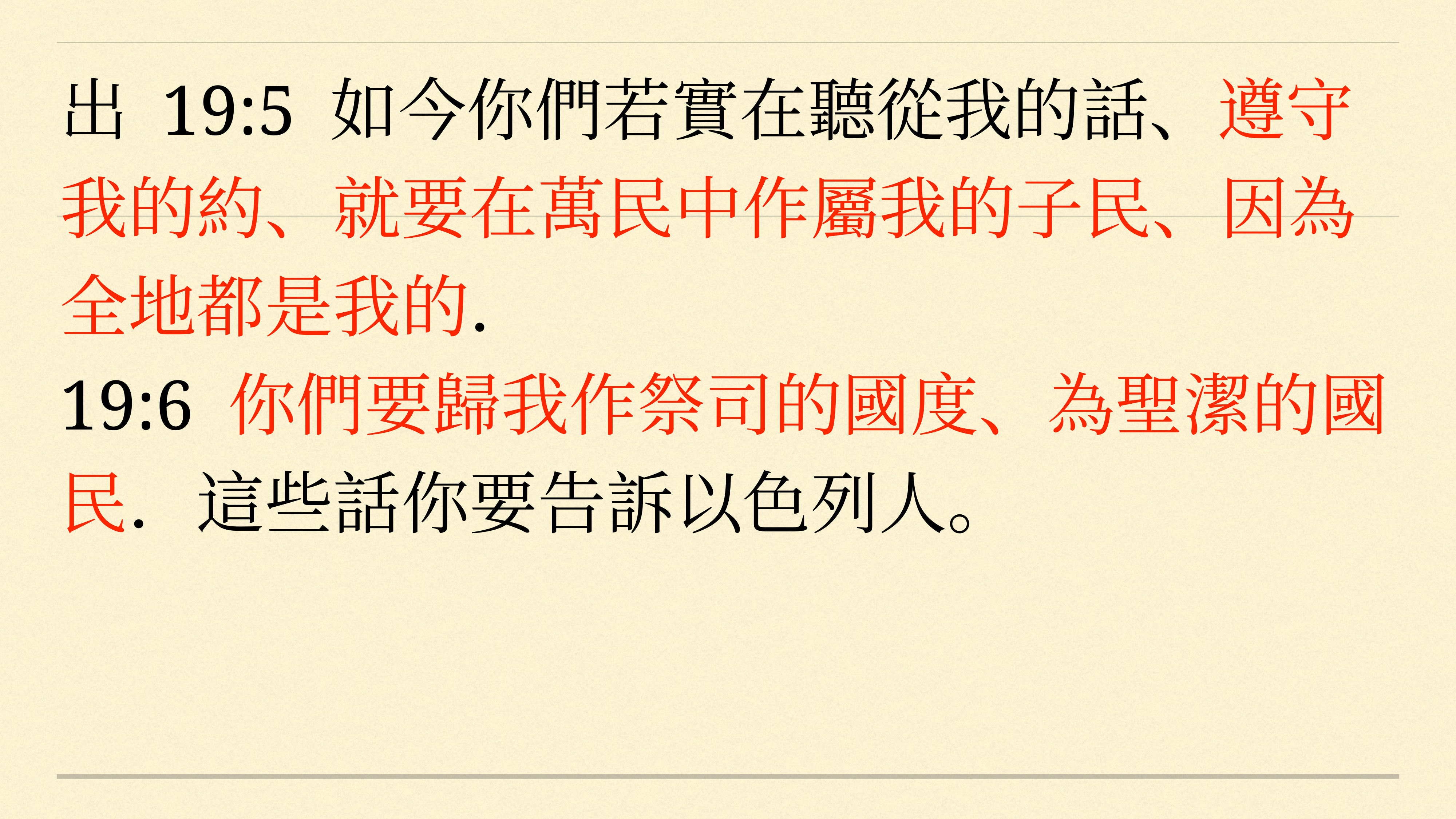

出 19:5 如今你們若實在聽從我的話、遵守我的約、就要在萬民中作屬我的子民、因為全地都是我的．
19:6 你們要歸我作祭司的國度、為聖潔的國民．這些話你要告訴以色列人。
#